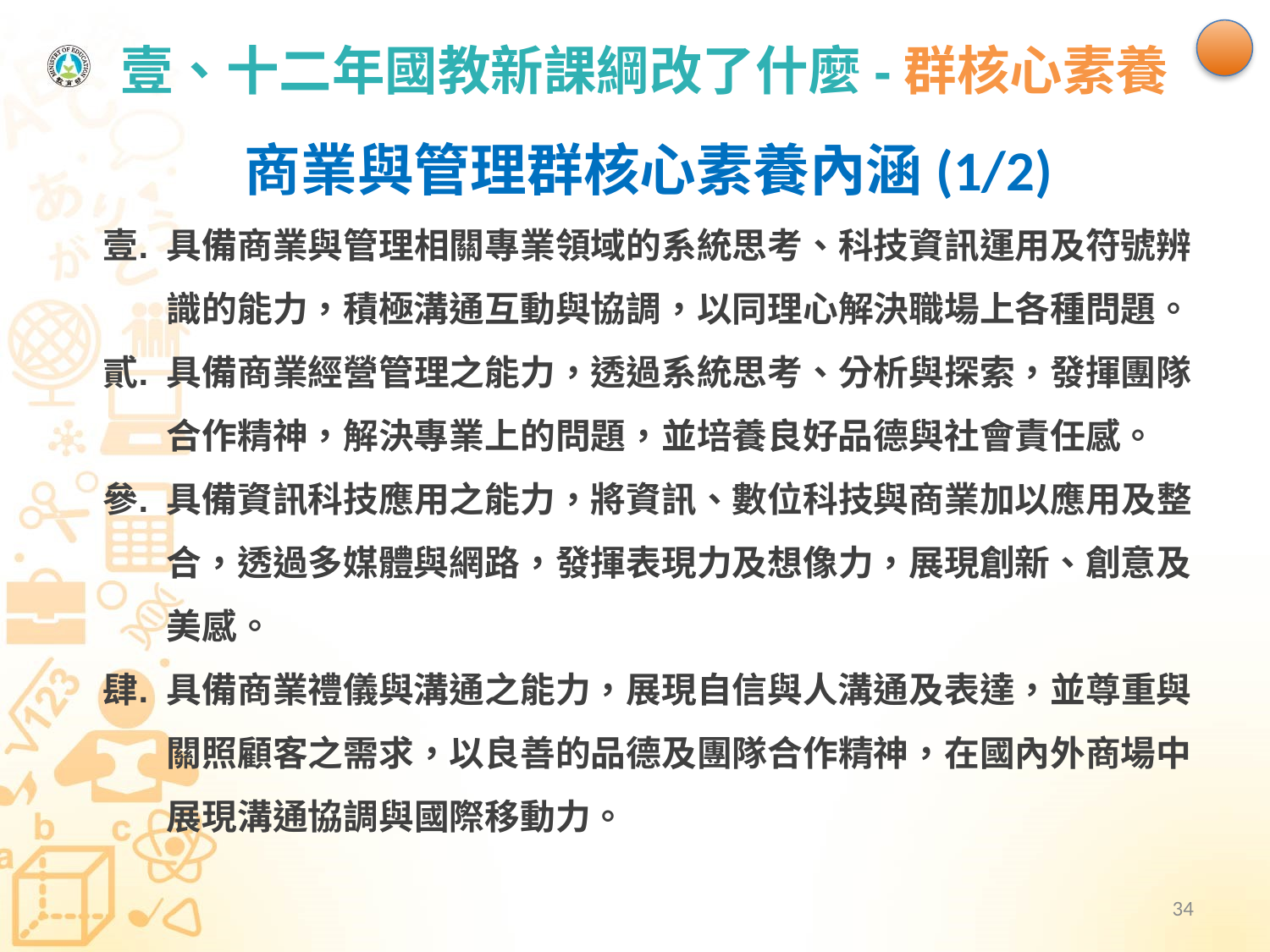

# 壹、十二年國教新課綱改了什麼-群核心素養
商業與管理群核心素養內涵(1/2)
具備商業與管理相關專業領域的系統思考、科技資訊運用及符號辨識的能力，積極溝通互動與協調，以同理心解決職場上各種問題。
具備商業經營管理之能力，透過系統思考、分析與探索，發揮團隊合作精神，解決專業上的問題，並培養良好品德與社會責任感。
具備資訊科技應用之能力，將資訊、數位科技與商業加以應用及整合，透過多媒體與網路，發揮表現力及想像力，展現創新、創意及美感。
具備商業禮儀與溝通之能力，展現自信與人溝通及表達，並尊重與關照顧客之需求，以良善的品德及團隊合作精神，在國內外商場中展現溝通協調與國際移動力。
34